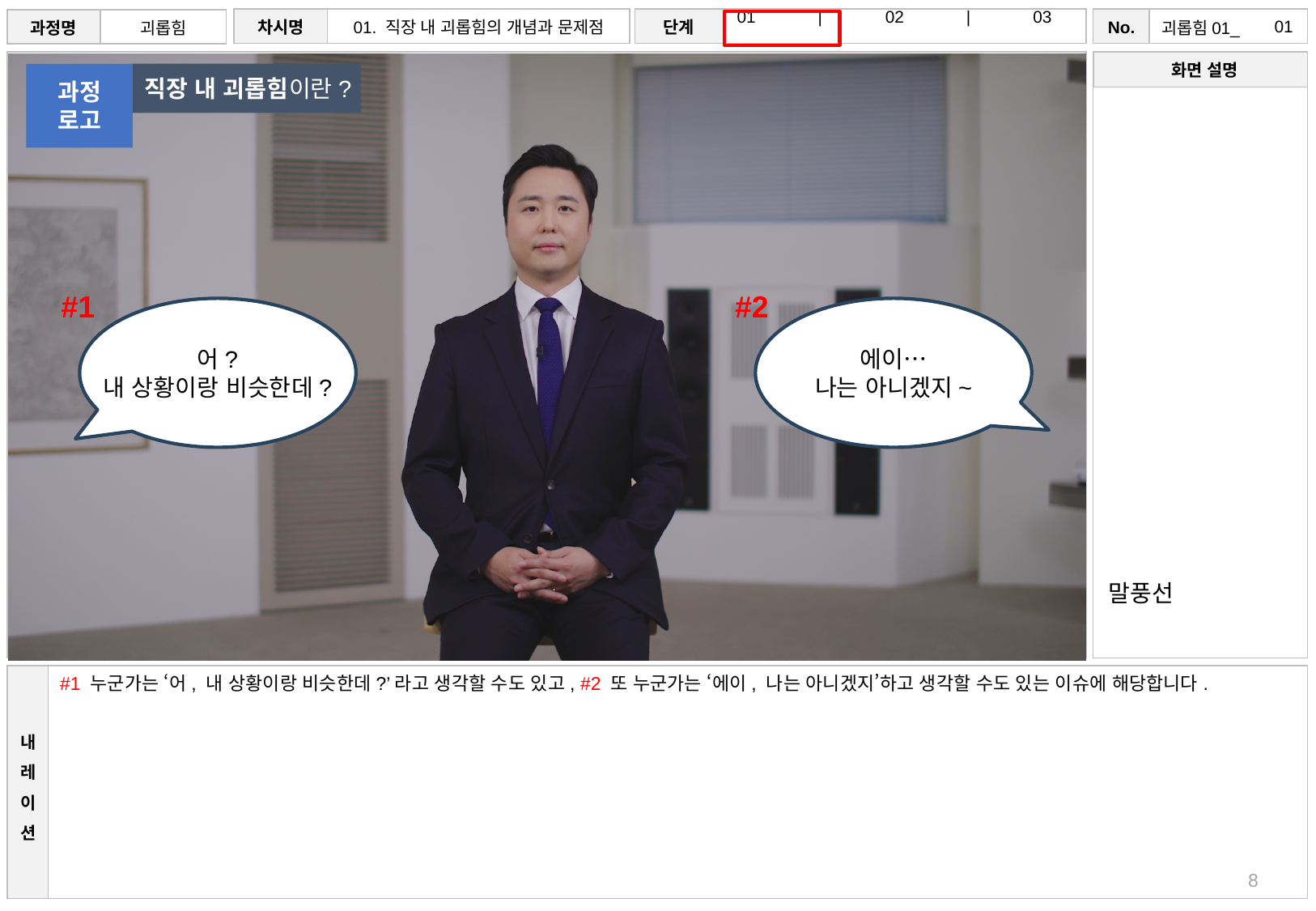

# 01
직장 내 괴롭힘이란?
과정
로고

#1
#2
에이…
나는 아니겠지~
어?
내 상황이랑 비슷한데?
말풍선
#1 누군가는 ‘어, 내 상황이랑 비슷한데?’라고 생각할 수도 있고, #2 또 누군가는 ‘에이, 나는 아니겠지’하고 생각할 수도 있는 이슈에 해당합니다.
8